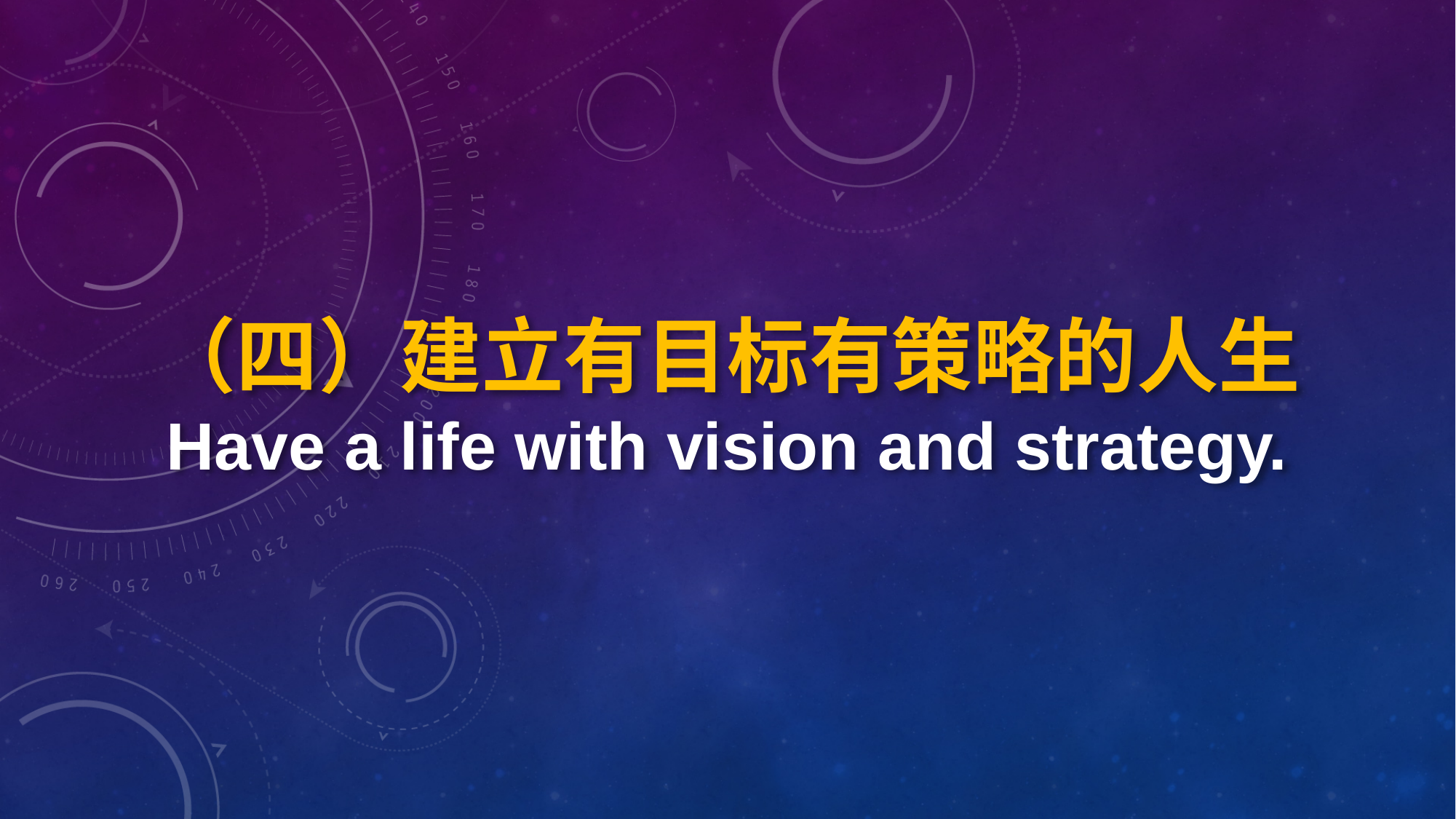

（四）建立有目标有策略的人生
Have a life with vision and strategy.